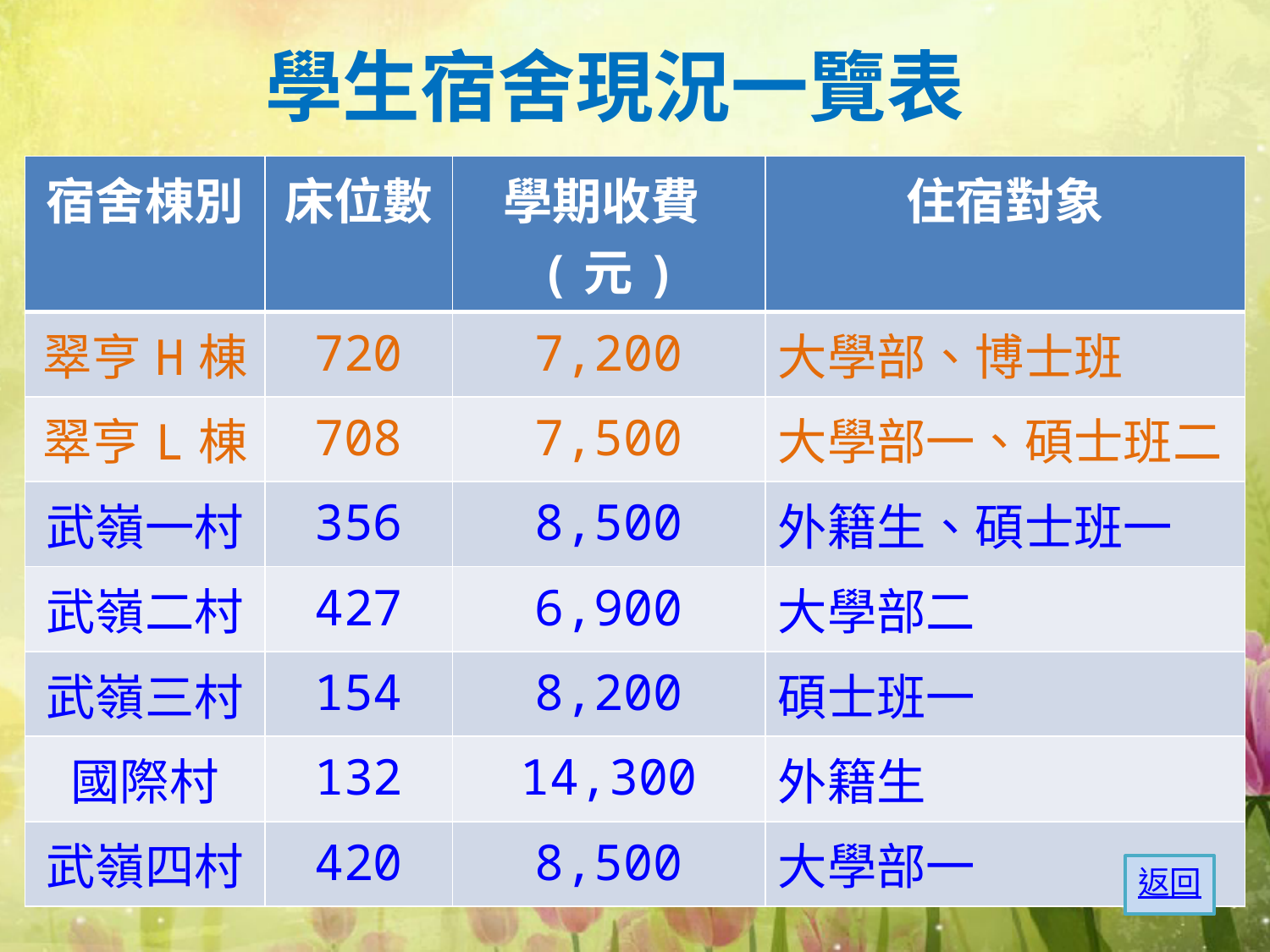

學生宿舍現況一覽表
| 宿舍棟別 | 床位數 | 學期收費(元) | 住宿對象 |
| --- | --- | --- | --- |
| 翠亨H棟 | 720 | 7,200 | 大學部、博士班 |
| 翠亨L棟 | 708 | 7,500 | 大學部一、碩士班二 |
| 武嶺一村 | 356 | 8,500 | 外籍生、碩士班一 |
| 武嶺二村 | 427 | 6,900 | 大學部二 |
| 武嶺三村 | 154 | 8,200 | 碩士班一 |
| 國際村 | 132 | 14,300 | 外籍生 |
| 武嶺四村 | 420 | 8,500 | 大學部一 |
返回